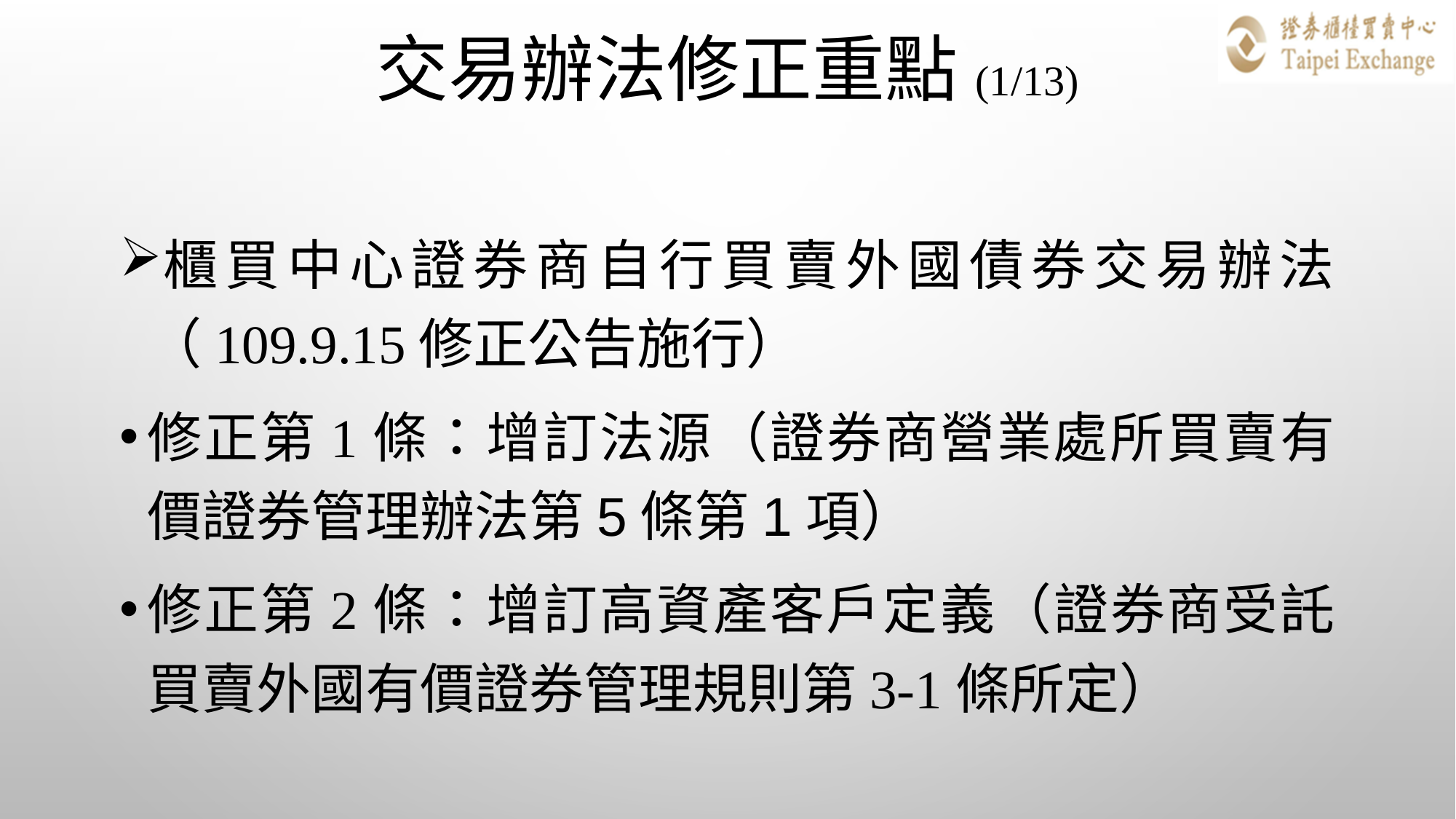

# 交易辦法修正重點(1/13)
櫃買中心證券商自行買賣外國債券交易辦法（109.9.15修正公告施行）
修正第1條：增訂法源（證券商營業處所買賣有價證券管理辦法第5條第1項）
修正第2條：增訂高資產客戶定義（證券商受託買賣外國有價證券管理規則第3-1條所定）